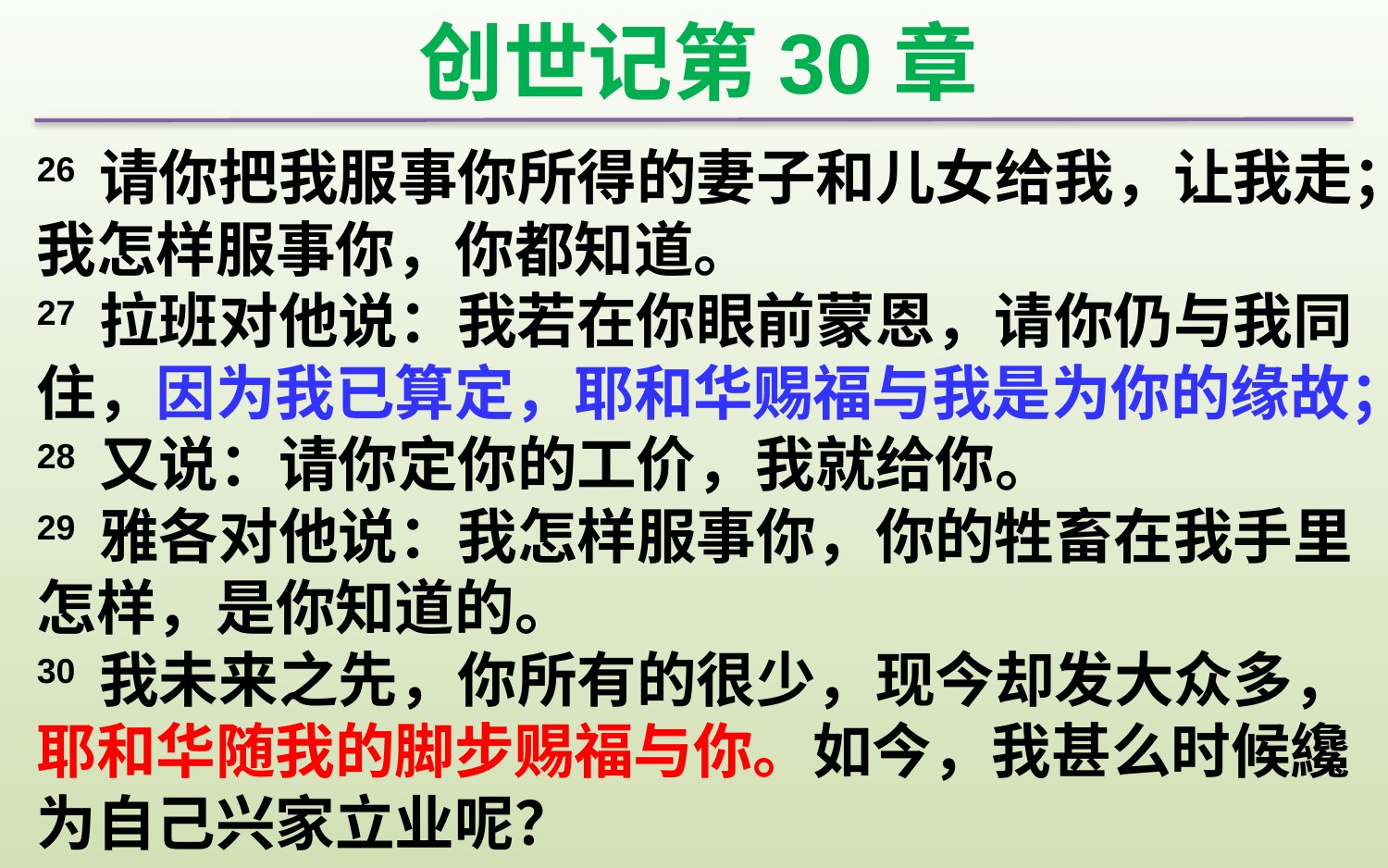

创世记第30章
26 请你把我服事你所得的妻子和儿女给我，让我走；我怎样服事你，你都知道。
27 拉班对他说：我若在你眼前蒙恩，请你仍与我同住，因为我已算定，耶和华赐福与我是为你的缘故；
28 又说：请你定你的工价，我就给你。
29 雅各对他说：我怎样服事你，你的牲畜在我手里怎样，是你知道的。
30 我未来之先，你所有的很少，现今却发大众多，耶和华随我的脚步赐福与你。如今，我甚么时候纔为自己兴家立业呢？